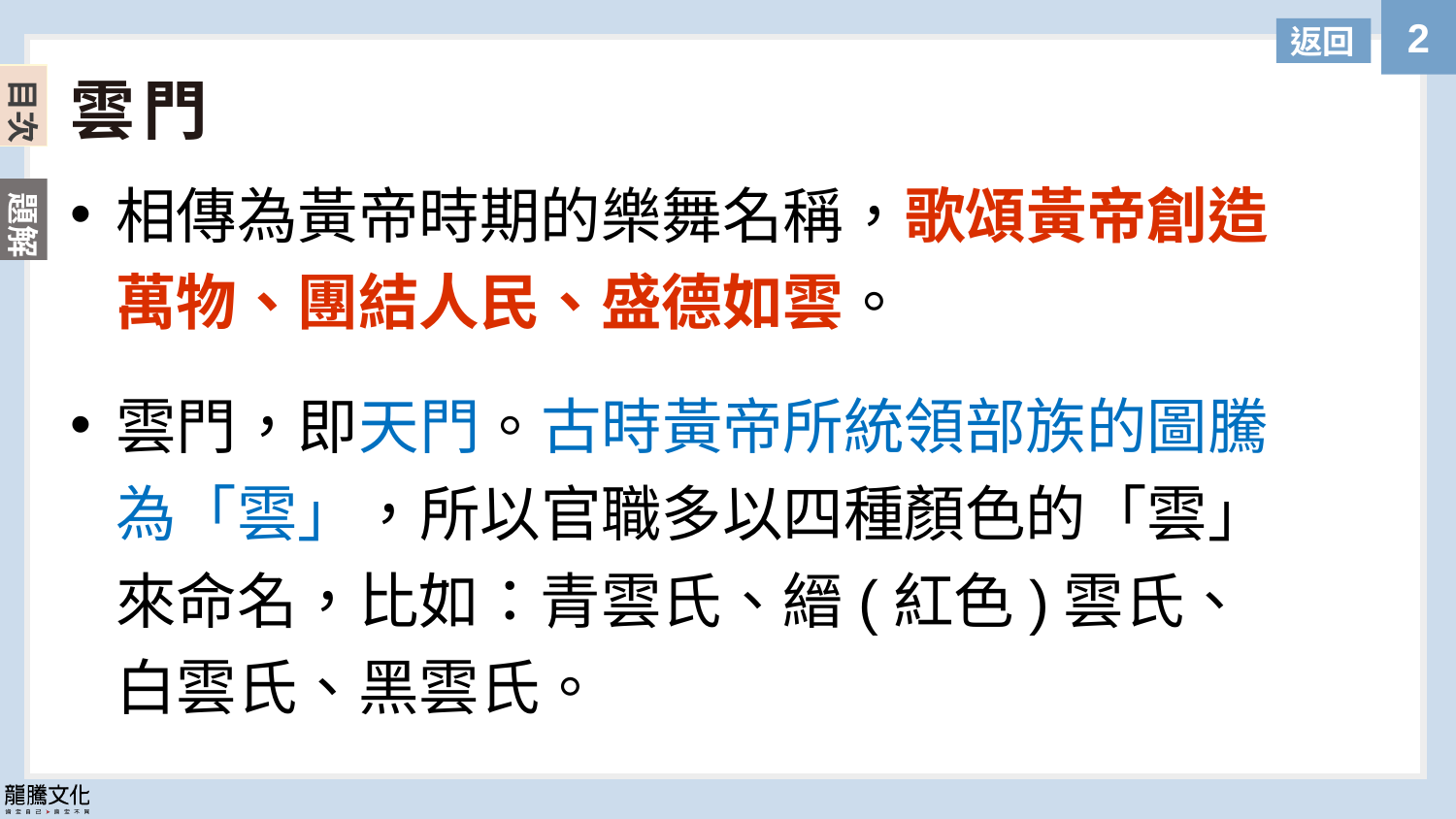

返回
雲門
相傳為黃帝時期的樂舞名稱，歌頌黃帝創造萬物、團結人民、盛德如雲。
雲門，即天門。古時黃帝所統領部族的圖騰為「雲」，所以官職多以四種顏色的「雲」來命名，比如：青雲氏、縉(紅色)雲氏、白雲氏、黑雲氏。